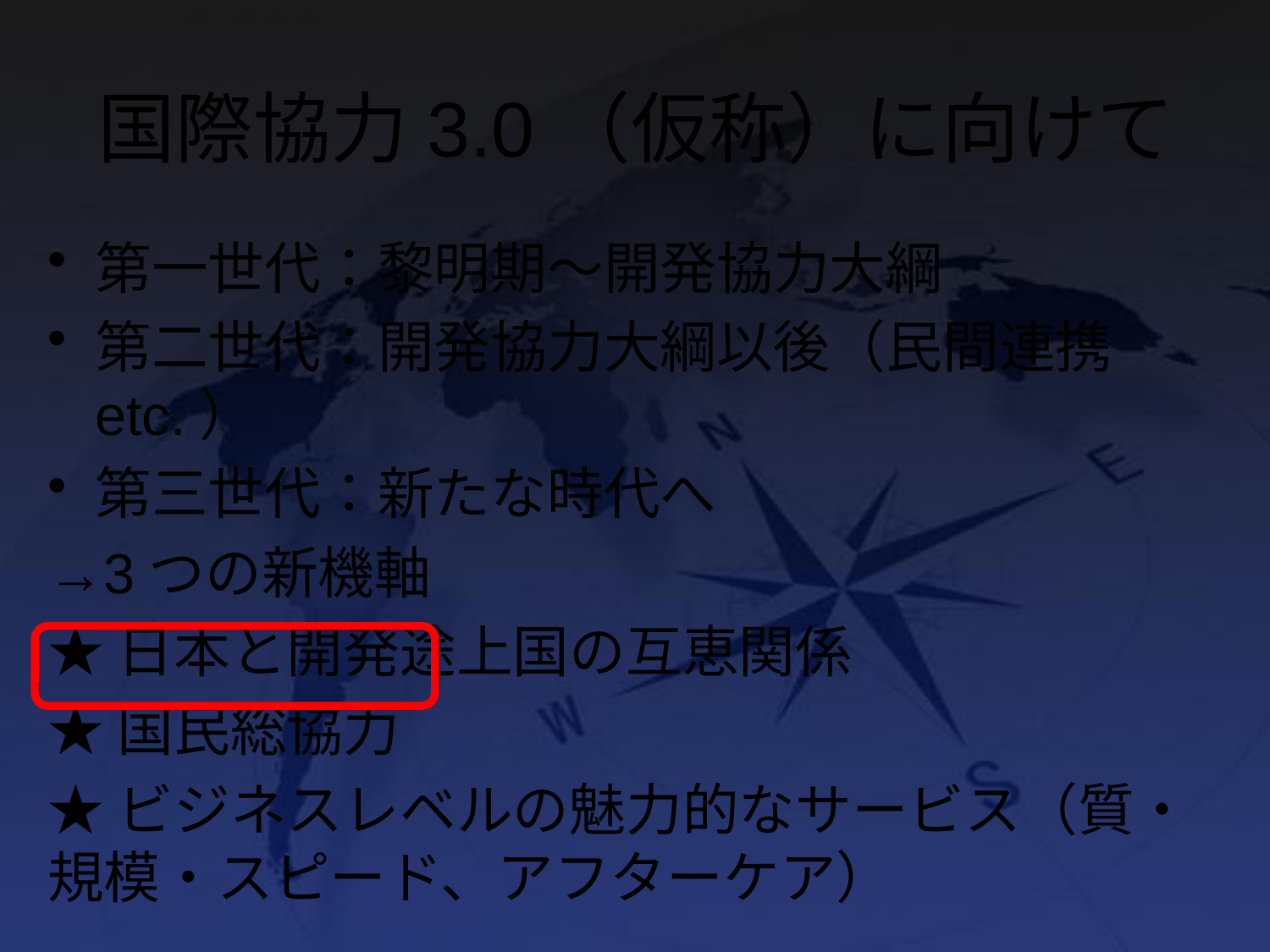

# 国際協力3.0（仮称）に向けて
第一世代：黎明期～開発協力大綱
第二世代：開発協力大綱以後（民間連携etc.）
第三世代：新たな時代へ
→3つの新機軸
★日本と開発途上国の互恵関係
★国民総協力
★ビジネスレベルの魅力的なサービス（質・規模・スピード、アフターケア）